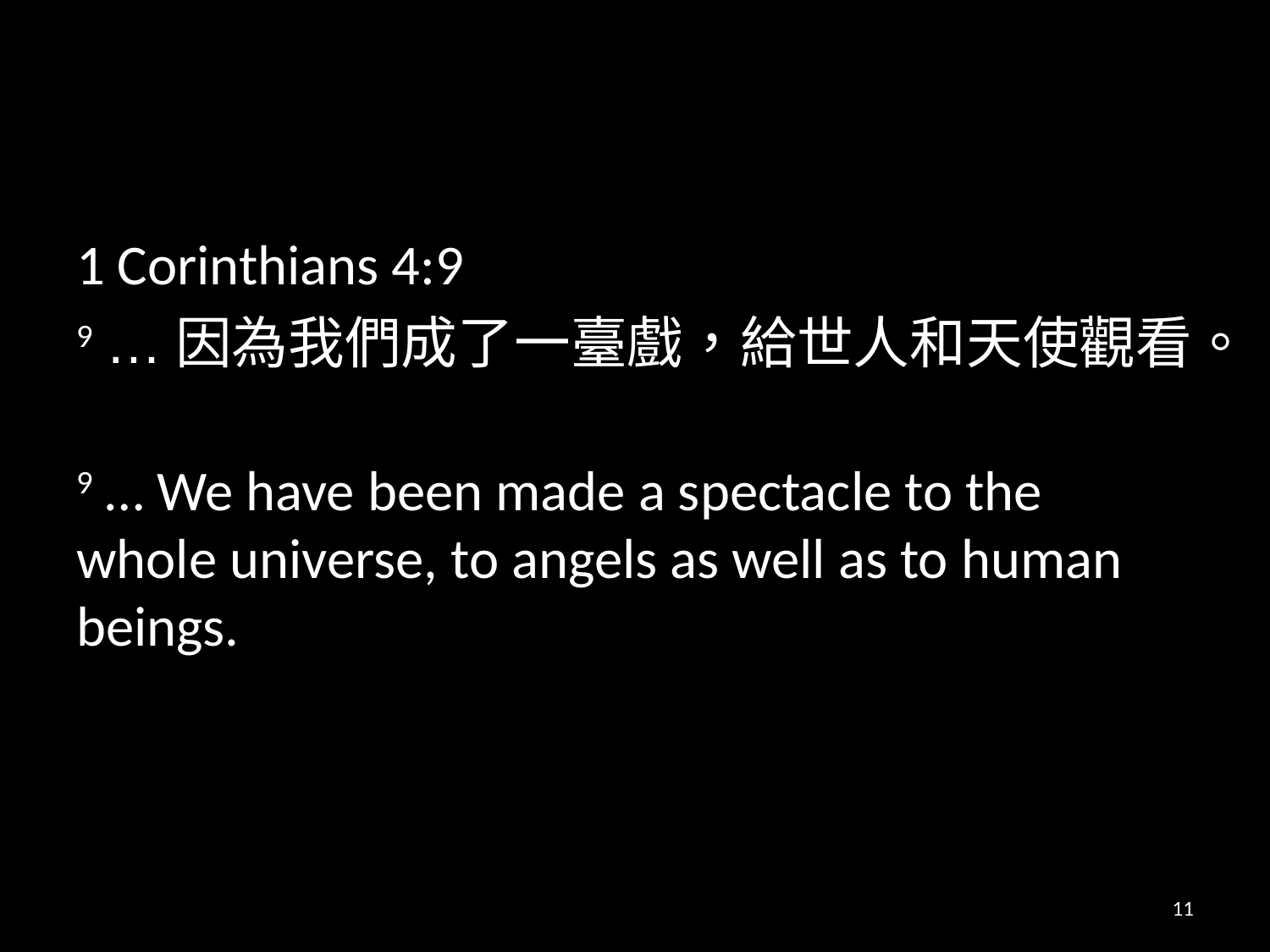

#
1 Corinthians 4:9
9 …因為我們成了一臺戲，給世人和天使觀看。
9 … We have been made a spectacle to the whole universe, to angels as well as to human beings.

11